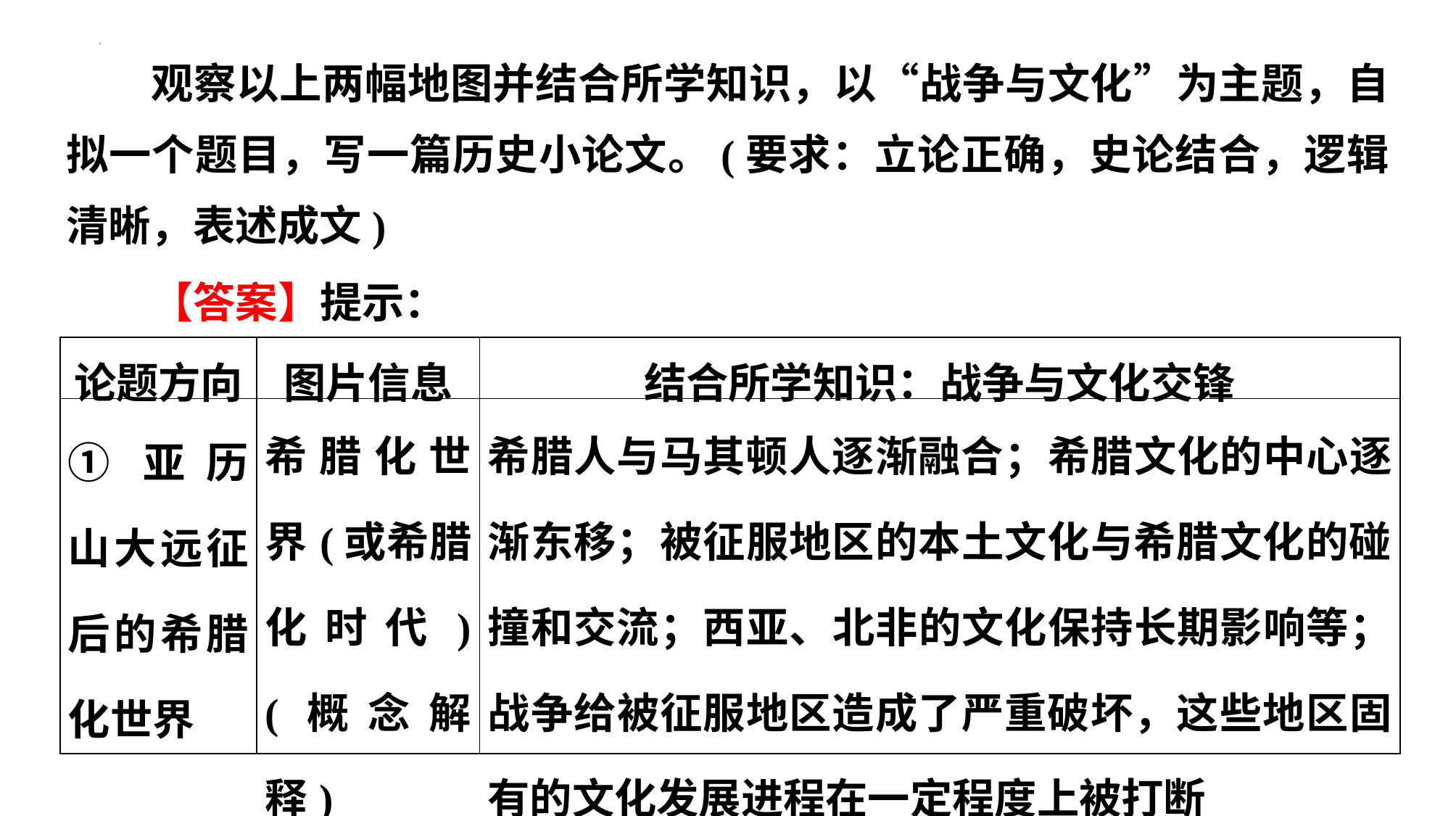

观察以上两幅地图并结合所学知识，以“战争与文化”为主题，自拟一个题目，写一篇历史小论文。(要求：立论正确，史论结合，逻辑清晰，表述成文)
【答案】提示：
| 论题方向 | 图片信息 | 结合所学知识：战争与文化交锋 |
| --- | --- | --- |
| ①亚历山大远征后的希腊化世界 | 希腊化世界(或希腊化时代)(概念解释) | 希腊人与马其顿人逐渐融合；希腊文化的中心逐渐东移；被征服地区的本土文化与希腊文化的碰撞和交流；西亚、北非的文化保持长期影响等；战争给被征服地区造成了严重破坏，这些地区固有的文化发展进程在一定程度上被打断 |